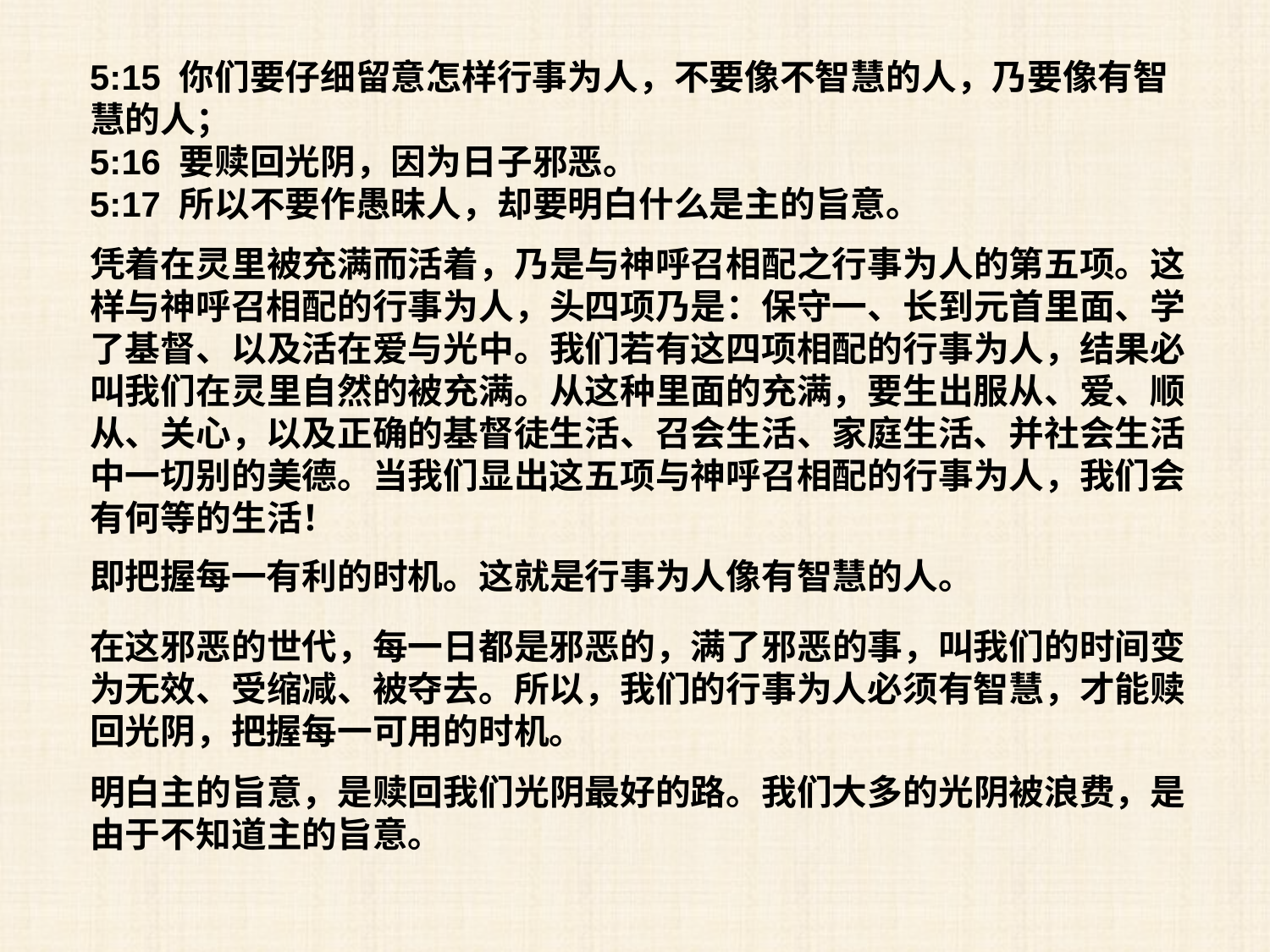

5:15 你们要仔细留意怎样行事为人，不要像不智慧的人，乃要像有智慧的人；
5:16 要赎回光阴，因为日子邪恶。
5:17 所以不要作愚昧人，却要明白什么是主的旨意。
凭着在灵里被充满而活着，乃是与神呼召相配之行事为人的第五项。这样与神呼召相配的行事为人，头四项乃是：保守一、长到元首里面、学了基督、以及活在爱与光中。我们若有这四项相配的行事为人，结果必叫我们在灵里自然的被充满。从这种里面的充满，要生出服从、爱、顺从、关心，以及正确的基督徒生活、召会生活、家庭生活、并社会生活中一切别的美德。当我们显出这五项与神呼召相配的行事为人，我们会有何等的生活！
即把握每一有利的时机。这就是行事为人像有智慧的人。
在这邪恶的世代，每一日都是邪恶的，满了邪恶的事，叫我们的时间变为无效、受缩减、被夺去。所以，我们的行事为人必须有智慧，才能赎回光阴，把握每一可用的时机。
明白主的旨意，是赎回我们光阴最好的路。我们大多的光阴被浪费，是由于不知道主的旨意。